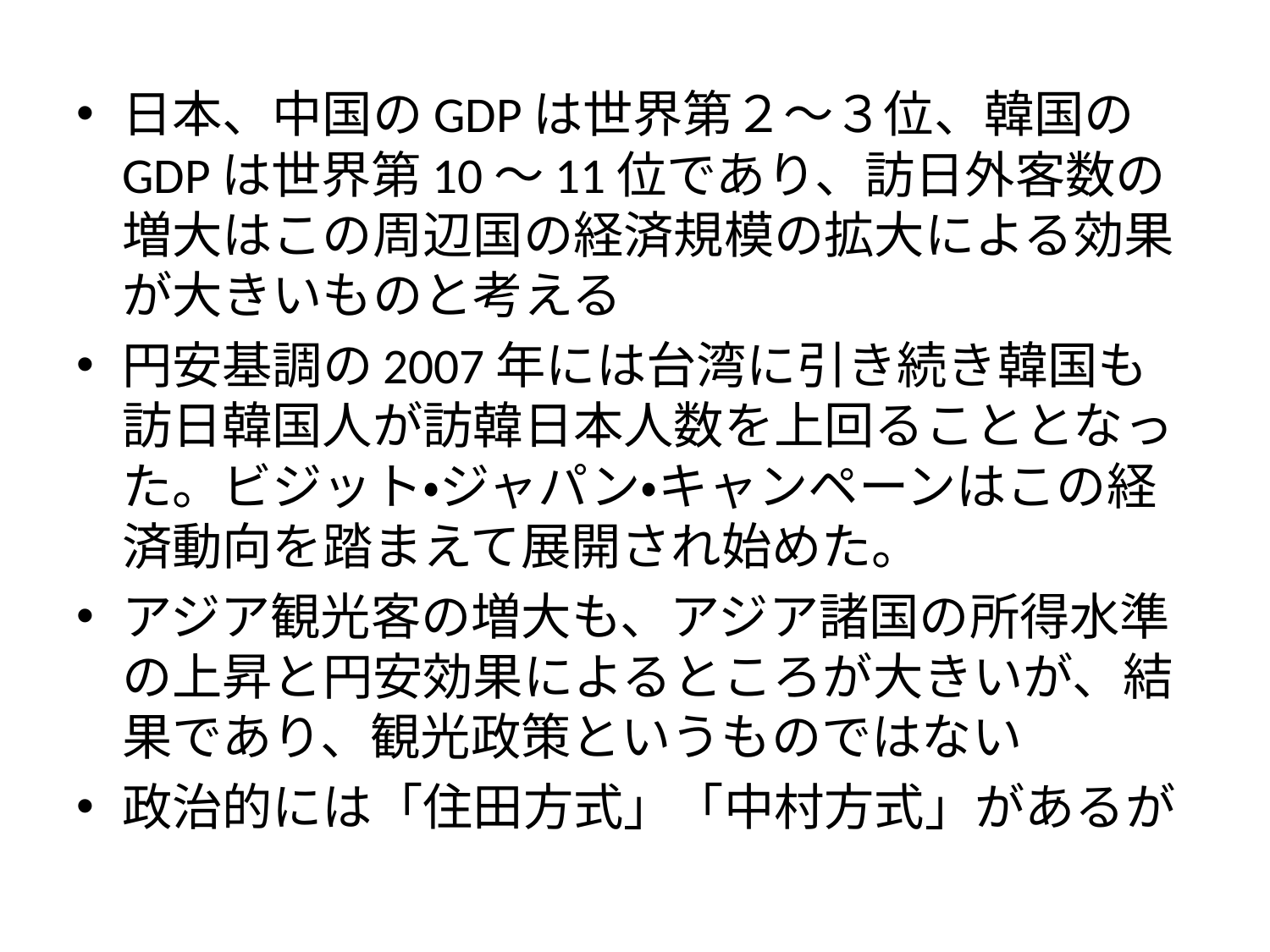

日本、中国のGDPは世界第２～３位、韓国のGDPは世界第10～11位であり、訪日外客数の増大はこの周辺国の経済規模の拡大による効果が大きいものと考える
円安基調の2007年には台湾に引き続き韓国も訪日韓国人が訪韓日本人数を上回ることとなった。ビジット・ジャパン・キャンペーンはこの経済動向を踏まえて展開され始めた。
アジア観光客の増大も、アジア諸国の所得水準の上昇と円安効果によるところが大きいが、結果であり、観光政策というものではない
政治的には「住田方式」「中村方式」があるが